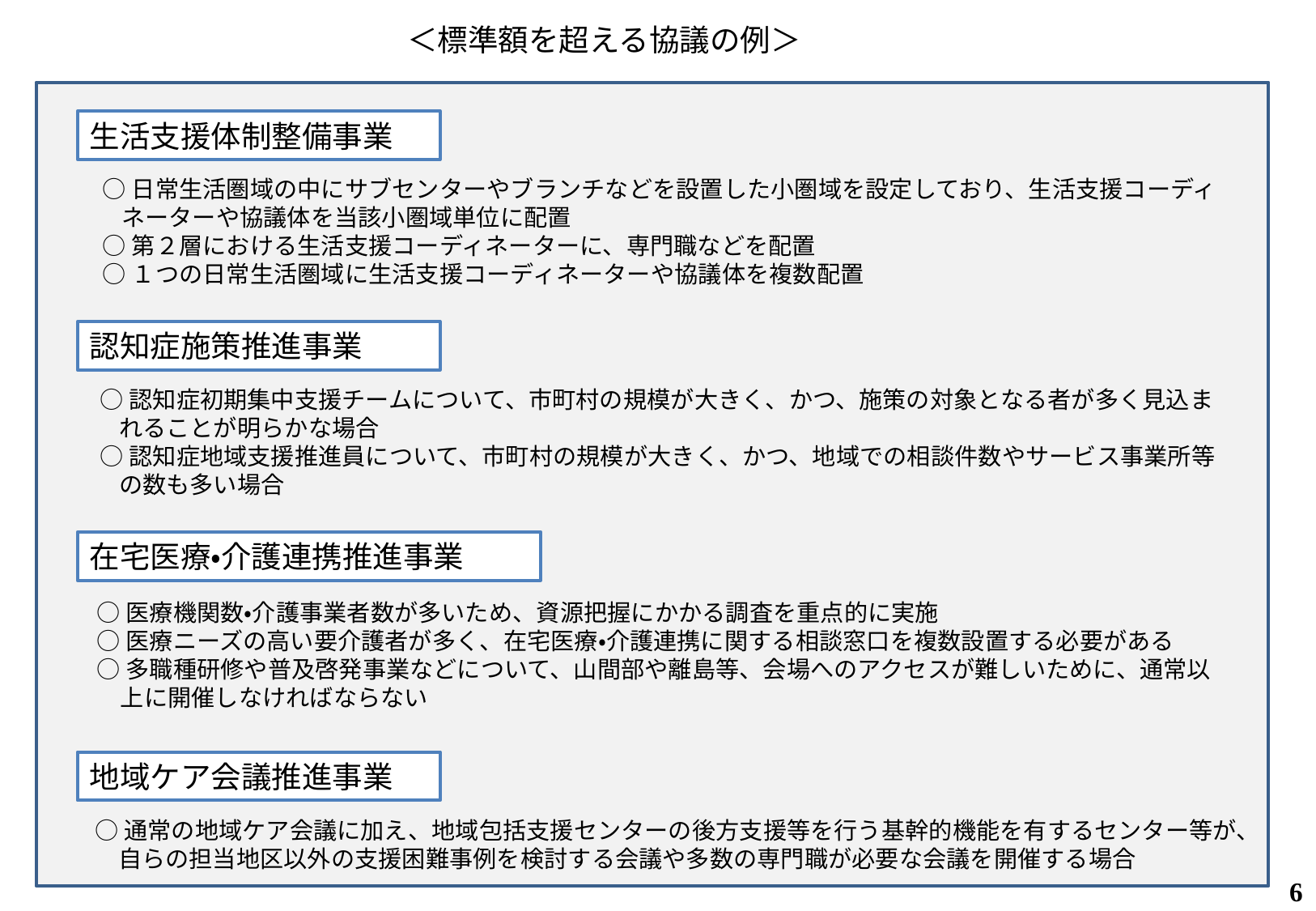

＜標準額を超える協議の例＞

生活支援体制整備事業
○日常生活圏域の中にサブセンターやブランチなどを設置した小圏域を設定しており、生活支援コーディネーターや協議体を当該小圏域単位に配置
○第２層における生活支援コーディネーターに、専門職などを配置
○１つの日常生活圏域に生活支援コーディネーターや協議体を複数配置
認知症施策推進事業
○認知症初期集中支援チームについて、市町村の規模が大きく、かつ、施策の対象となる者が多く見込まれることが明らかな場合
○認知症地域支援推進員について、市町村の規模が大きく、かつ、地域での相談件数やサービス事業所等の数も多い場合
在宅医療・介護連携推進事業
○医療機関数・介護事業者数が多いため、資源把握にかかる調査を重点的に実施
○医療ニーズの高い要介護者が多く、在宅医療・介護連携に関する相談窓口を複数設置する必要がある
○多職種研修や普及啓発事業などについて、山間部や離島等、会場へのアクセスが難しいために、通常以上に開催しなければならない
地域ケア会議推進事業
 ○通常の地域ケア会議に加え、地域包括支援センターの後方支援等を行う基幹的機能を有するセンター等が、自らの担当地区以外の支援困難事例を検討する会議や多数の専門職が必要な会議を開催する場合
6